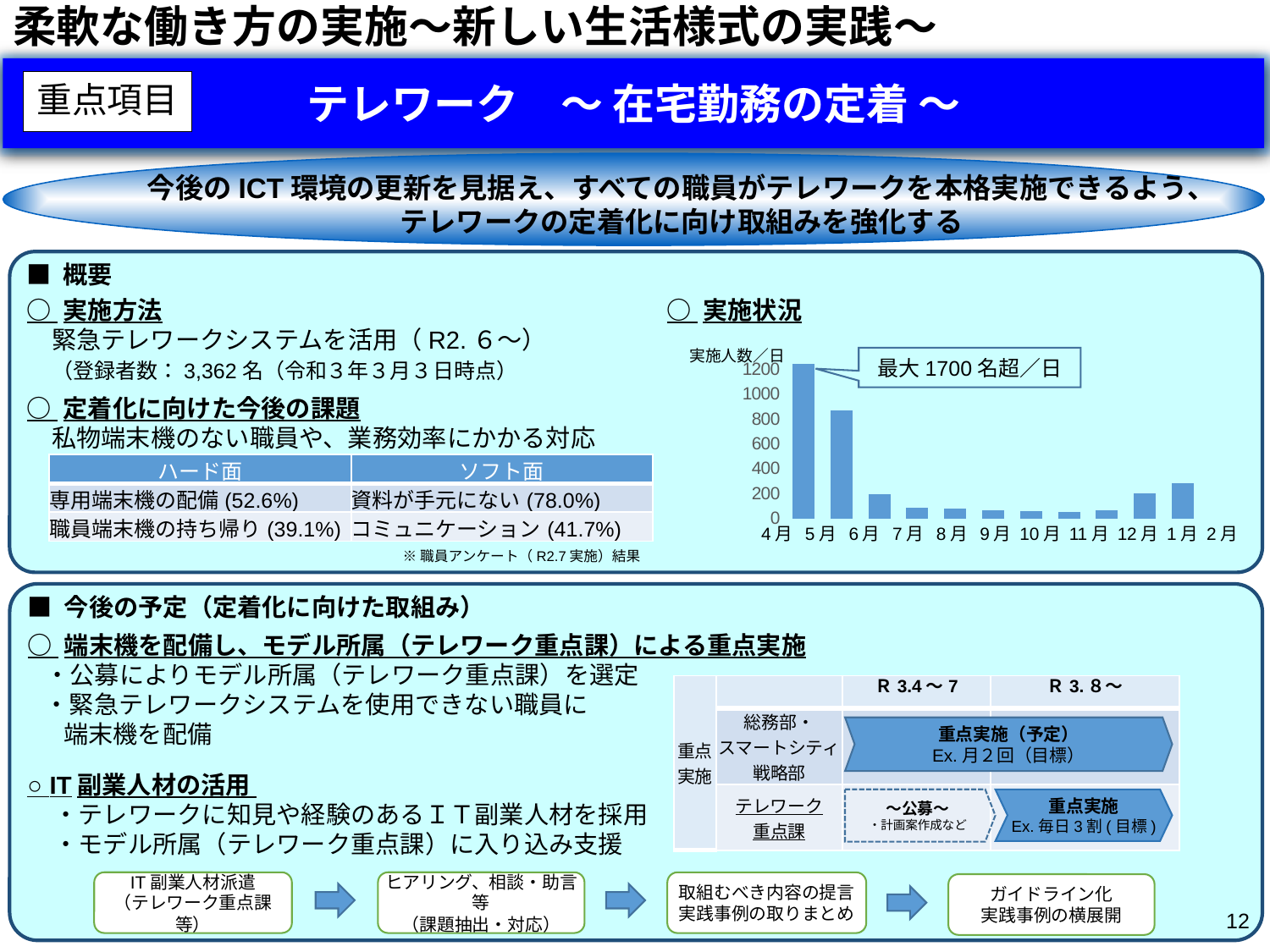

# 柔軟な働き方の実施～新しい生活様式の実践～
テレワーク　～ 在宅勤務の定着 ～
重点項目

今後のICT環境の更新を見据え、すべての職員がテレワークを本格実施できるよう、
テレワークの定着化に向け取組みを強化する
■ 概要

○ 実施方法
　緊急テレワークシステムを活用（R2.６～）
　（登録者数：3,362名（令和３年３月３日時点）

○ 定着化に向けた今後の課題
　私物端末機のない職員や、業務効率にかかる対応
○ 実施状況

### Chart

| Category |  |
|---|---|
| 4月 | 1242.0 |
| 5月 | 869.0 |
| 6月 | 197.0 |
| 7月 | 83.0 |
| 8月 | 81.0 |
| 9月 | 66.0 |
| 10月 | 56.0 |
| 11月 | 53.0 |
| 12月 | 67.0 |
| 1月 | 200.0 |
| 2月 | 279.0 |
実施人数／日
最大1700名超／日
4月  5月  6月  7月  8月  9月 10月 11月 12月 1月 2月
| ハード面 | ソフト面 |
| --- | --- |
| 専用端末機の配備(52.6%) | 資料が手元にない(78.0%) |
| 職員端末機の持ち帰り(39.1%) | コミュニケーション(41.7%) |
※職員アンケート（R2.7実施）結果
■ 今後の予定（定着化に向けた取組み）

○ 端末機を配備し、モデル所属（テレワーク重点課）による重点実施
  ・公募によりモデル所属（テレワーク重点課）を選定
  ・緊急テレワークシステムを使用できない職員に
　  端末機を配備
| 重点実施 |  | Ｒ3.4～7 | Ｒ3.８～ |
| --- | --- | --- | --- |
|  | 総務部・ スマートシティ 戦略部 |  |  |
|  | テレワーク 重点課 |  |  |
重点実施（予定）
Ex.月２回（目標）
○ IT副業人材の活用
 　・テレワークに知見や経験のあるＩＴ副業人材を採用
 　・モデル所属（テレワーク重点課）に入り込み支援
～公募～
・計画案作成など
重点実施
Ex.毎日3割(目標)
IT副業人材派遣
（テレワーク重点課等）
ヒアリング、相談・助言等
（課題抽出・対応）
取組むべき内容の提言
実践事例の取りまとめ
ガイドライン化
実践事例の横展開

12